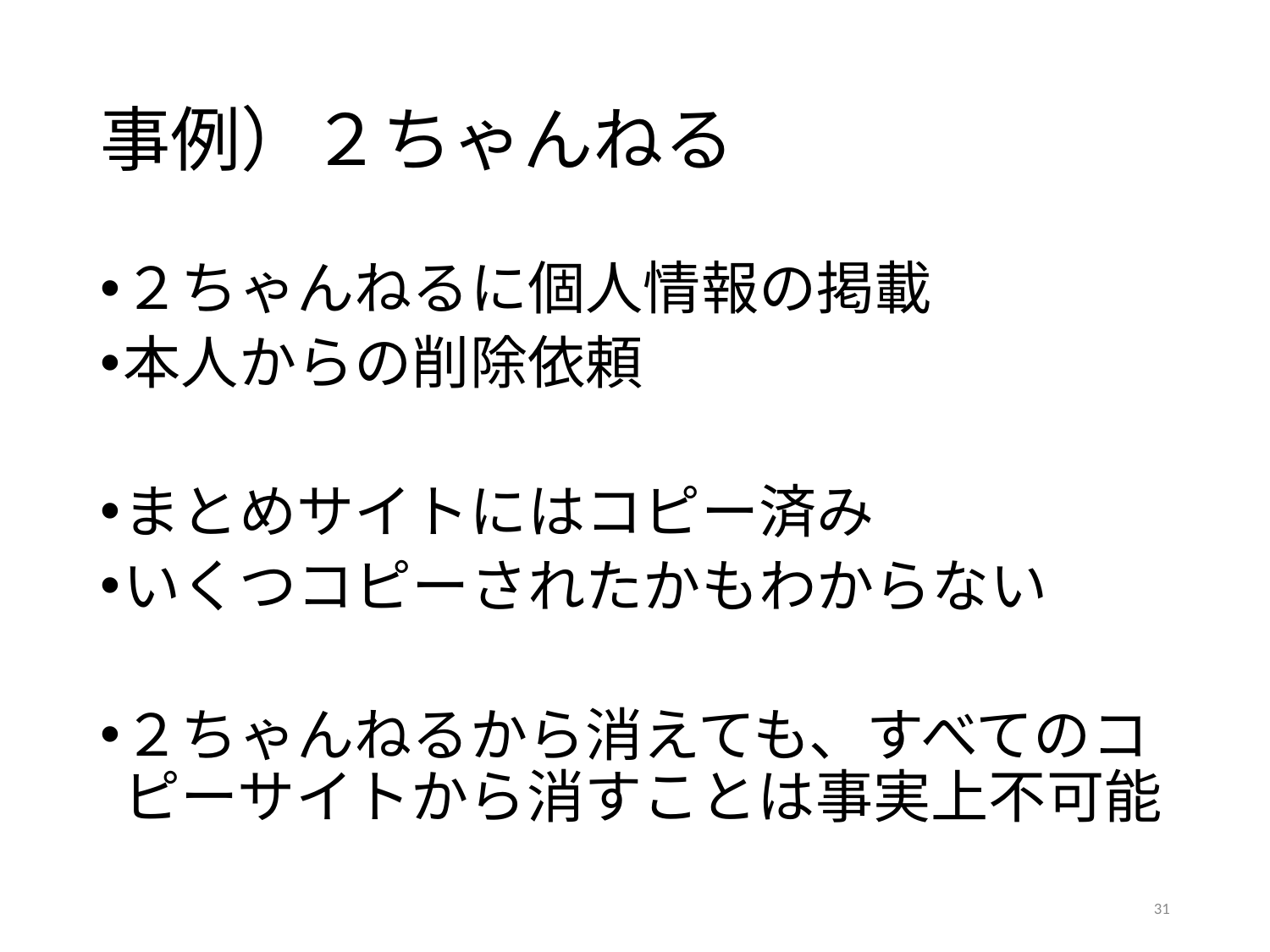

# 事例）２ちゃんねる
２ちゃんねるに個人情報の掲載
本人からの削除依頼

まとめサイトにはコピー済み
いくつコピーされたかもわからない

２ちゃんねるから消えても、すべてのコピーサイトから消すことは事実上不可能
31